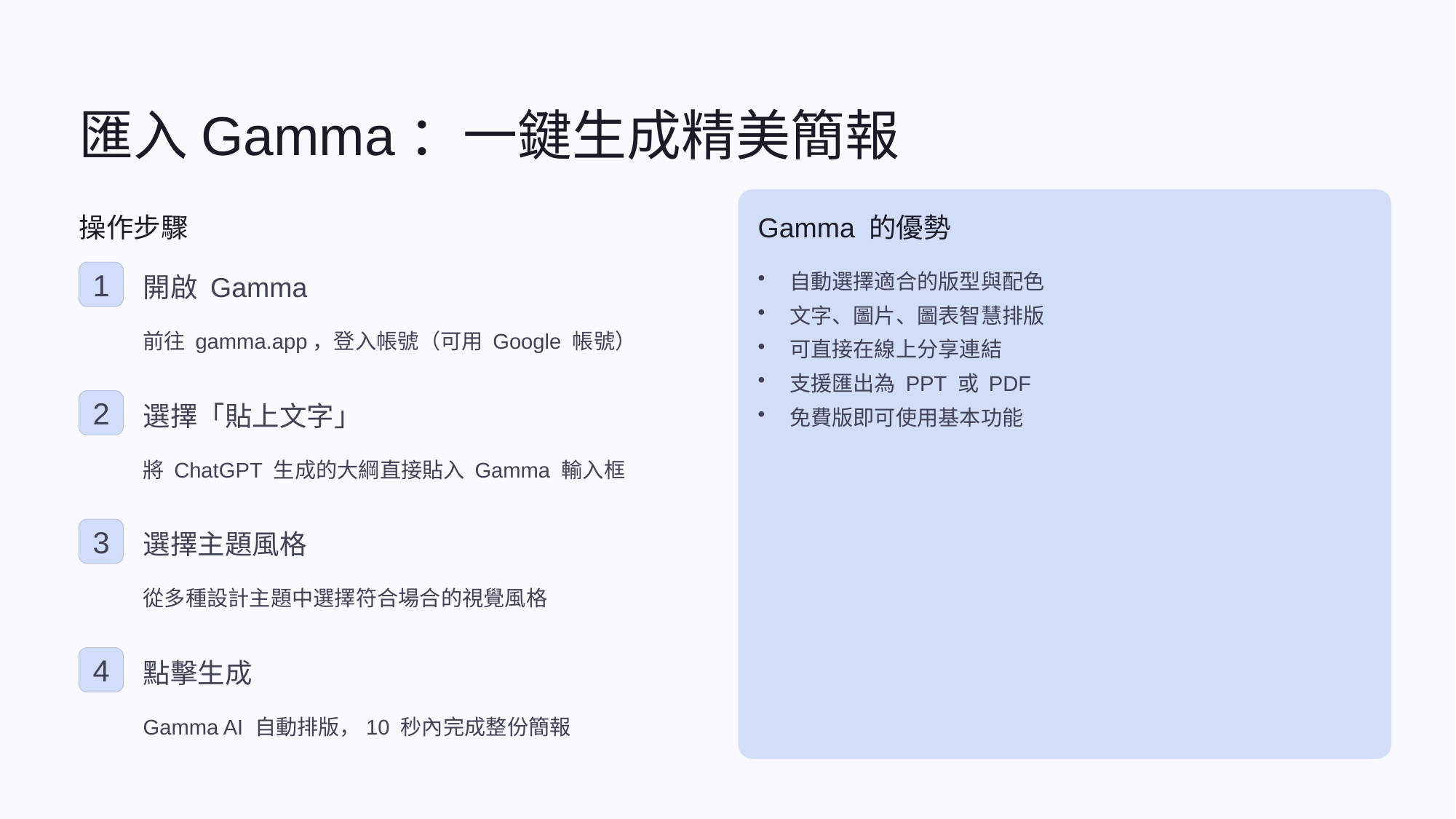

匯入Gamma：一鍵生成精美簡報

操作步驟
Gamma 的優勢
自動選擇適合的版型與配色
文字、圖片、圖表智慧排版
可直接在線上分享連結
支援匯出為 PPT 或 PDF
免費版即可使用基本功能

1
開啟 Gamma
前往 gamma.app，登入帳號（可用 Google 帳號）

2
選擇「貼上文字」
將 ChatGPT 生成的大綱直接貼入 Gamma 輸入框

3
選擇主題風格
從多種設計主題中選擇符合場合的視覺風格

4
點擊生成
Gamma AI 自動排版，10 秒內完成整份簡報